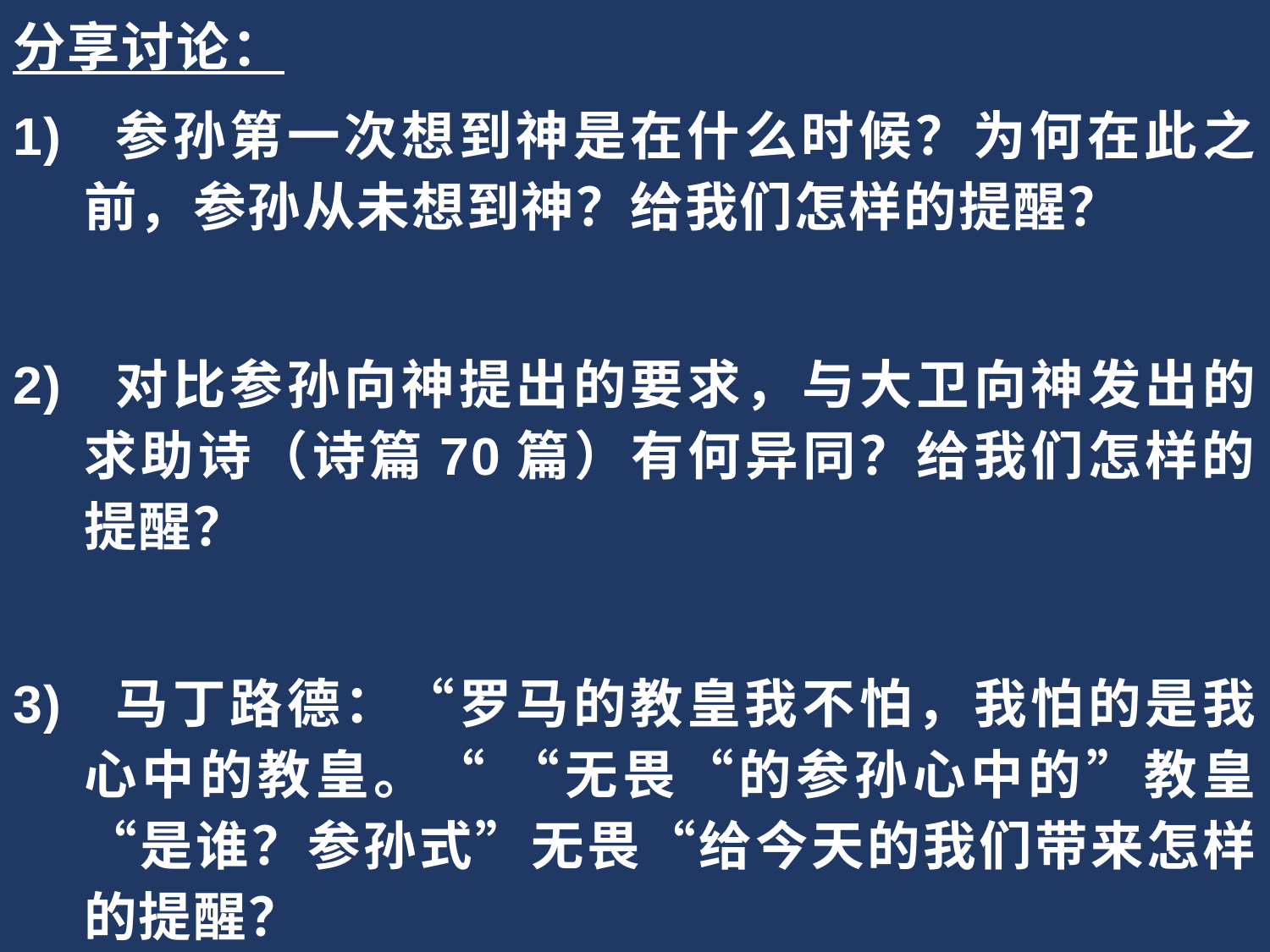

分享讨论：
 参孙第一次想到神是在什么时候？为何在此之前，参孙从未想到神？给我们怎样的提醒？

 对比参孙向神提出的要求，与大卫向神发出的求助诗（诗篇70篇）有何异同？给我们怎样的提醒？

 马丁路德：“罗马的教皇我不怕，我怕的是我心中的教皇。“ “无畏“的参孙心中的”教皇“是谁？参孙式”无畏“给今天的我们带来怎样的提醒？